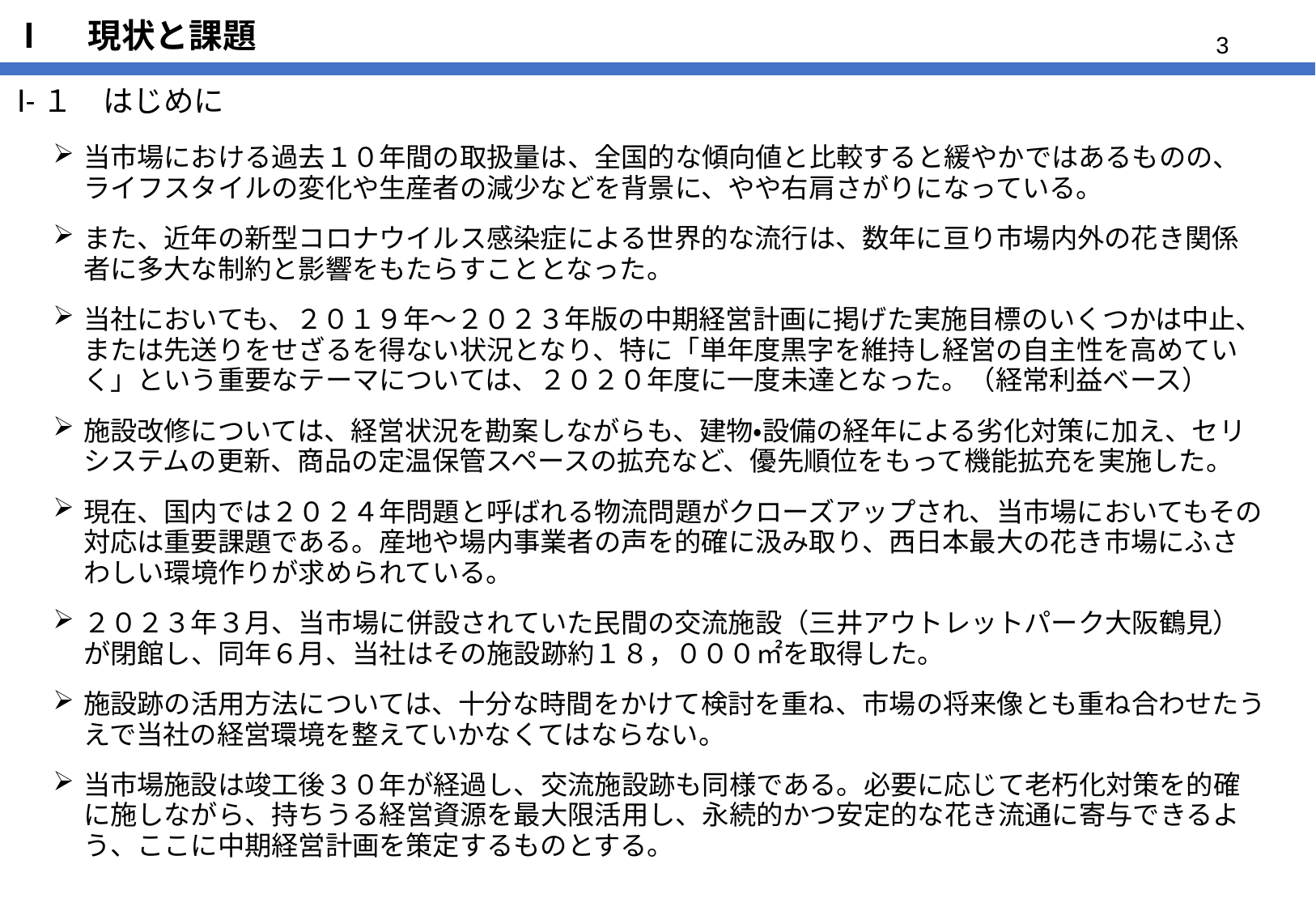

# Ⅰ　現状と課題
Ⅰ-１　はじめに
当市場における過去１０年間の取扱量は、全国的な傾向値と比較すると緩やかではあるものの、ライフスタイルの変化や生産者の減少などを背景に、やや右肩さがりになっている。
また、近年の新型コロナウイルス感染症による世界的な流行は、数年に亘り市場内外の花き関係者に多大な制約と影響をもたらすこととなった。
当社においても、２０１９年～２０２３年版の中期経営計画に掲げた実施目標のいくつかは中止、または先送りをせざるを得ない状況となり、特に「単年度黒字を維持し経営の自主性を高めていく」という重要なテーマについては、２０２０年度に一度未達となった。（経常利益ベース）
施設改修については、経営状況を勘案しながらも、建物・設備の経年による劣化対策に加え、セリシステムの更新、商品の定温保管スペースの拡充など、優先順位をもって機能拡充を実施した。
現在、国内では２０２４年問題と呼ばれる物流問題がクローズアップされ、当市場においてもその対応は重要課題である。産地や場内事業者の声を的確に汲み取り、西日本最大の花き市場にふさわしい環境作りが求められている。
２０２３年３月、当市場に併設されていた民間の交流施設（三井アウトレットパーク大阪鶴見）が閉館し、同年６月、当社はその施設跡約１８，０００㎡を取得した。
施設跡の活用方法については、十分な時間をかけて検討を重ね、市場の将来像とも重ね合わせたうえで当社の経営環境を整えていかなくてはならない。
当市場施設は竣工後３０年が経過し、交流施設跡も同様である。必要に応じて老朽化対策を的確に施しながら、持ちうる経営資源を最大限活用し、永続的かつ安定的な花き流通に寄与できるよう、ここに中期経営計画を策定するものとする。